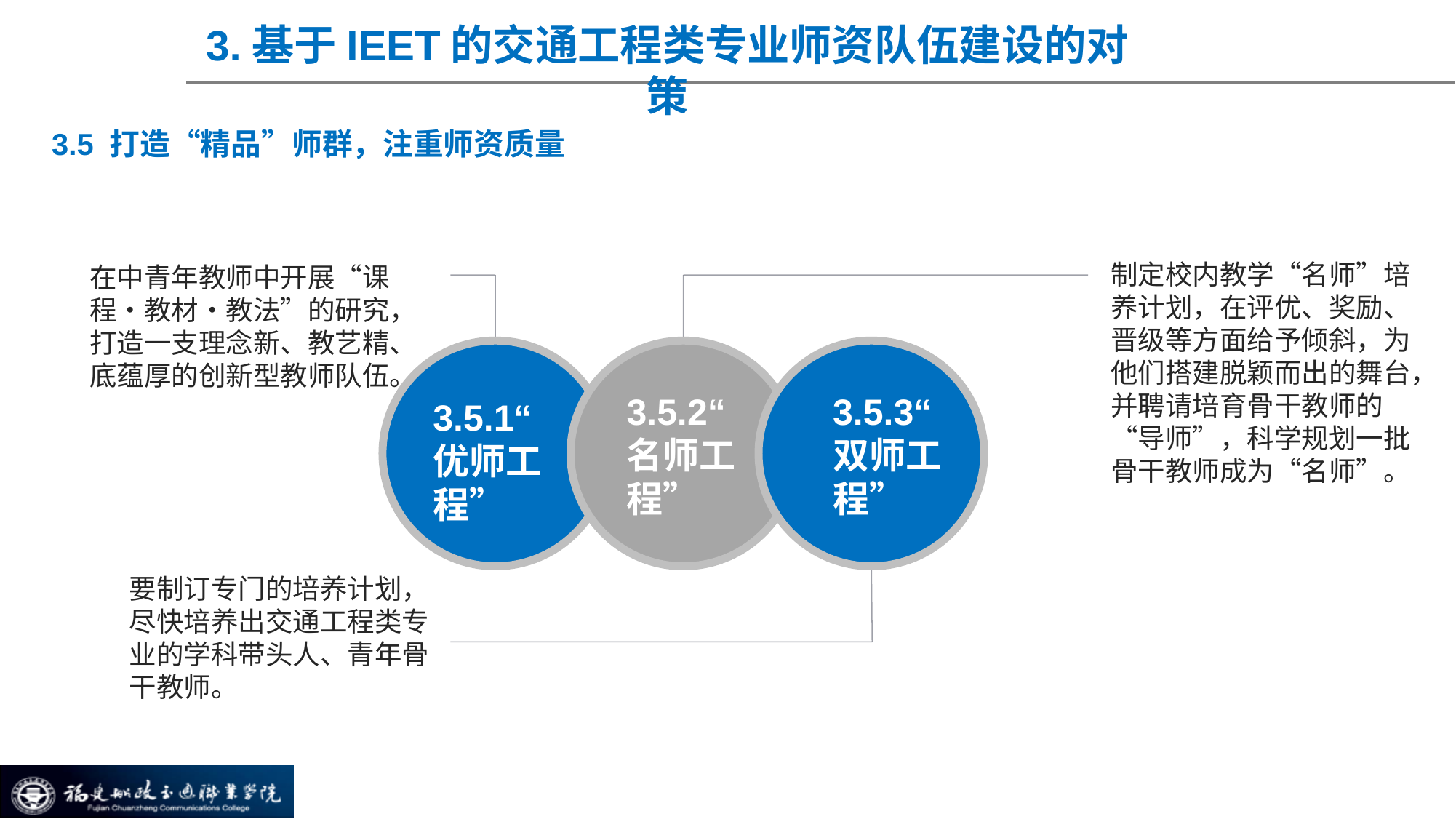

3.基于IEET的交通工程类专业师资队伍建设的对策
3.5 打造“精品”师群，注重师资质量
制定校内教学“名师”培养计划，在评优、奖励、晋级等方面给予倾斜，为他们搭建脱颖而出的舞台，并聘请培育骨干教师的“导师”，科学规划一批骨干教师成为“名师”。
在中青年教师中开展“课程•教材•教法”的研究，打造一支理念新、教艺精、底蕴厚的创新型教师队伍。

3.5.1“优师工程”

3.5.2“名师工程”

3.5.3“双师工程”
要制订专门的培养计划，尽快培养出交通工程类专业的学科带头人、青年骨干教师。